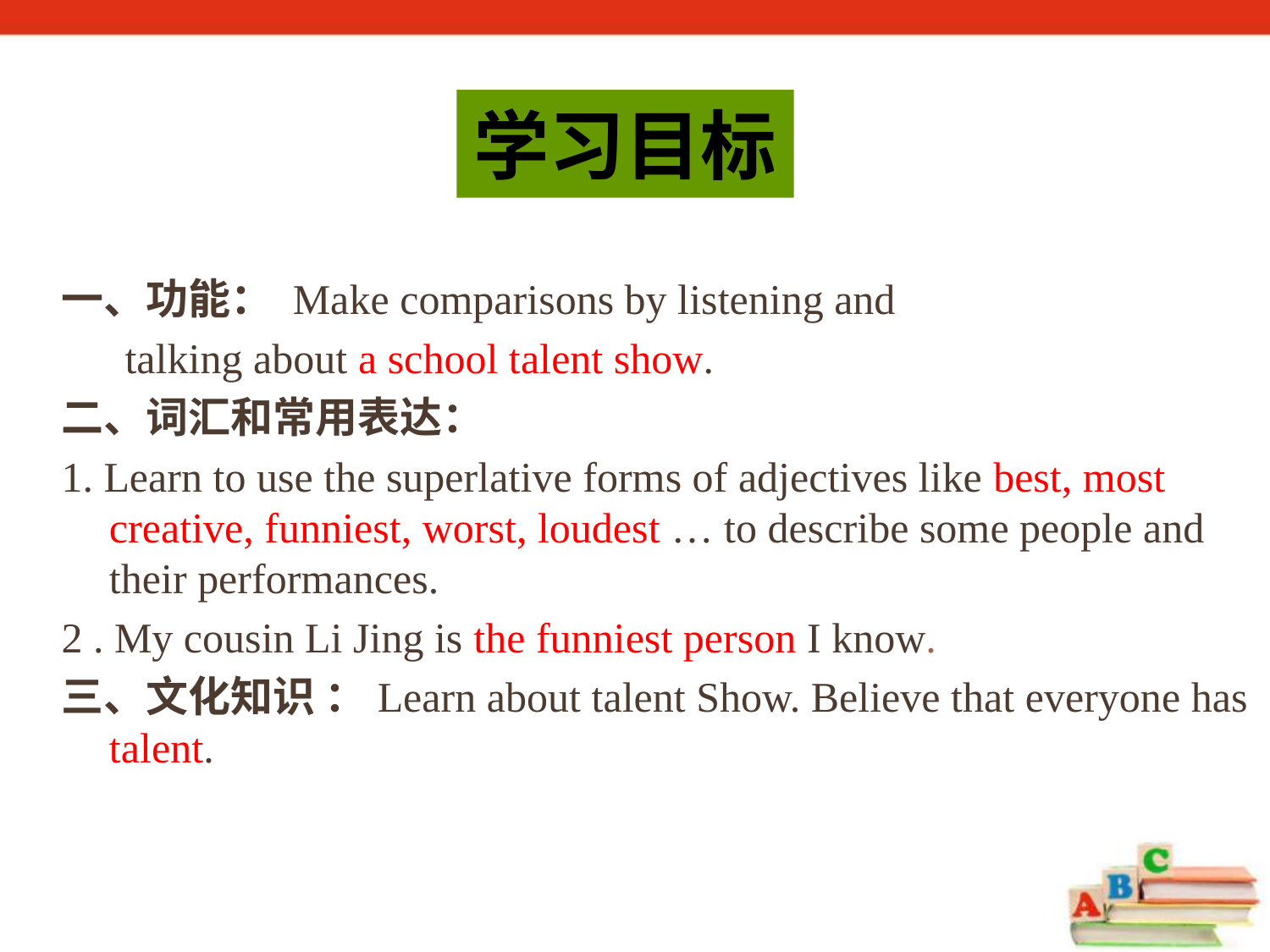

学习目标
一、功能： Make comparisons by listening and
      talking about a school talent show.
二、词汇和常用表达：
1. Learn to use the superlative forms of adjectives like best, most creative, funniest, worst, loudest … to describe some people and their performances.
2 . My cousin Li Jing is the funniest person I know.
三、文化知识 ：Learn about talent Show. Believe that everyone has talent.